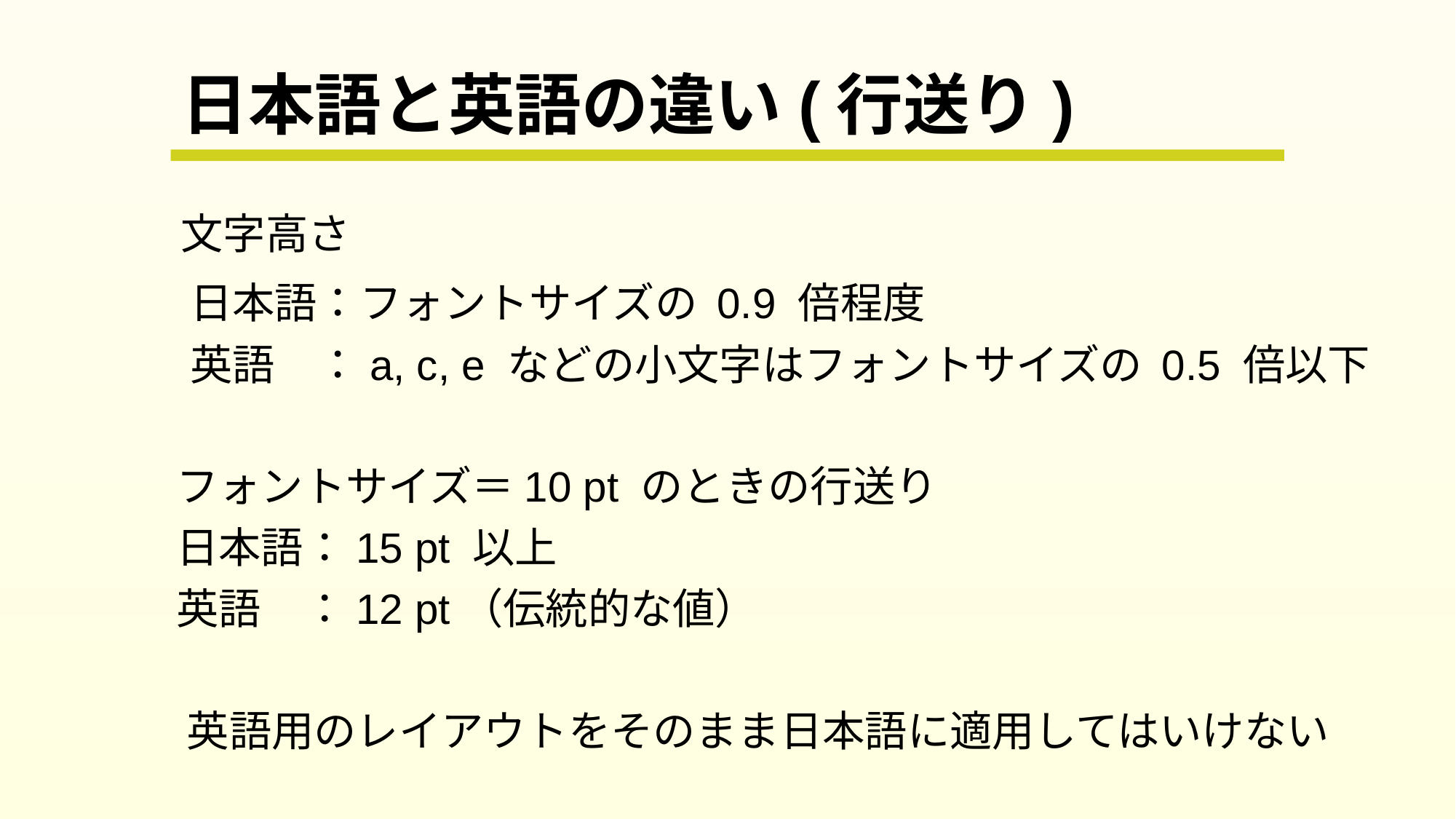

# 日本語と英語の違い(行送り)
文字高さ
日本語：フォントサイズの 0.9 倍程度
英語　：a, c, e などの小文字はフォントサイズの 0.5 倍以下
フォントサイズ＝10 pt のときの行送り
日本語：15 pt 以上
英語　：12 pt（伝統的な値）
英語用のレイアウトをそのまま日本語に適用してはいけない